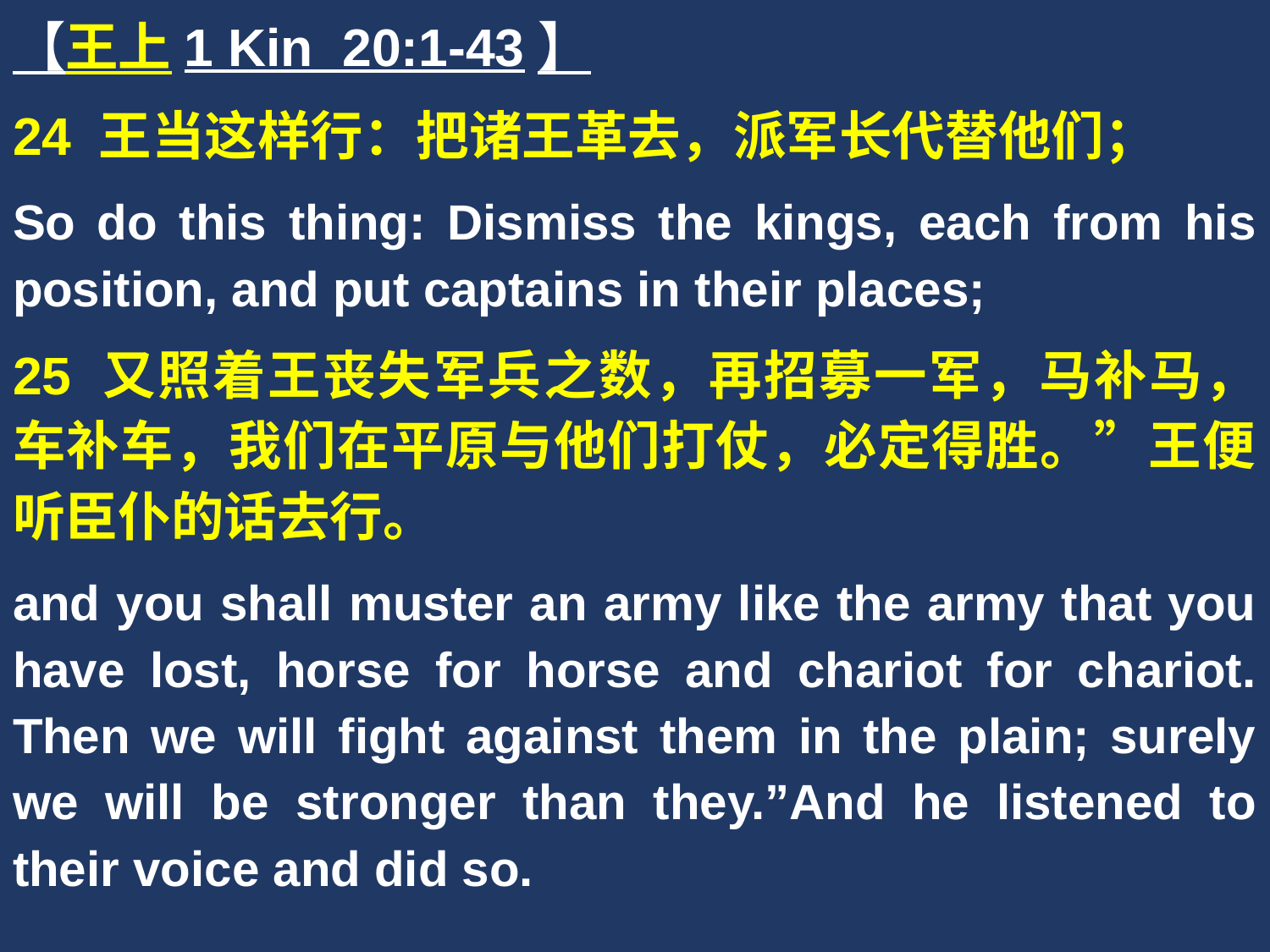

【王上1 Kin  20:1-43】
24 王当这样行：把诸王革去，派军长代替他们；
So do this thing: Dismiss the kings, each from his position, and put captains in their places;
25 又照着王丧失军兵之数，再招募一军，马补马，车补车，我们在平原与他们打仗，必定得胜。”王便听臣仆的话去行。
and you shall muster an army like the army that you have lost, horse for horse and chariot for chariot. Then we will fight against them in the plain; surely we will be stronger than they.”And he listened to their voice and did so.